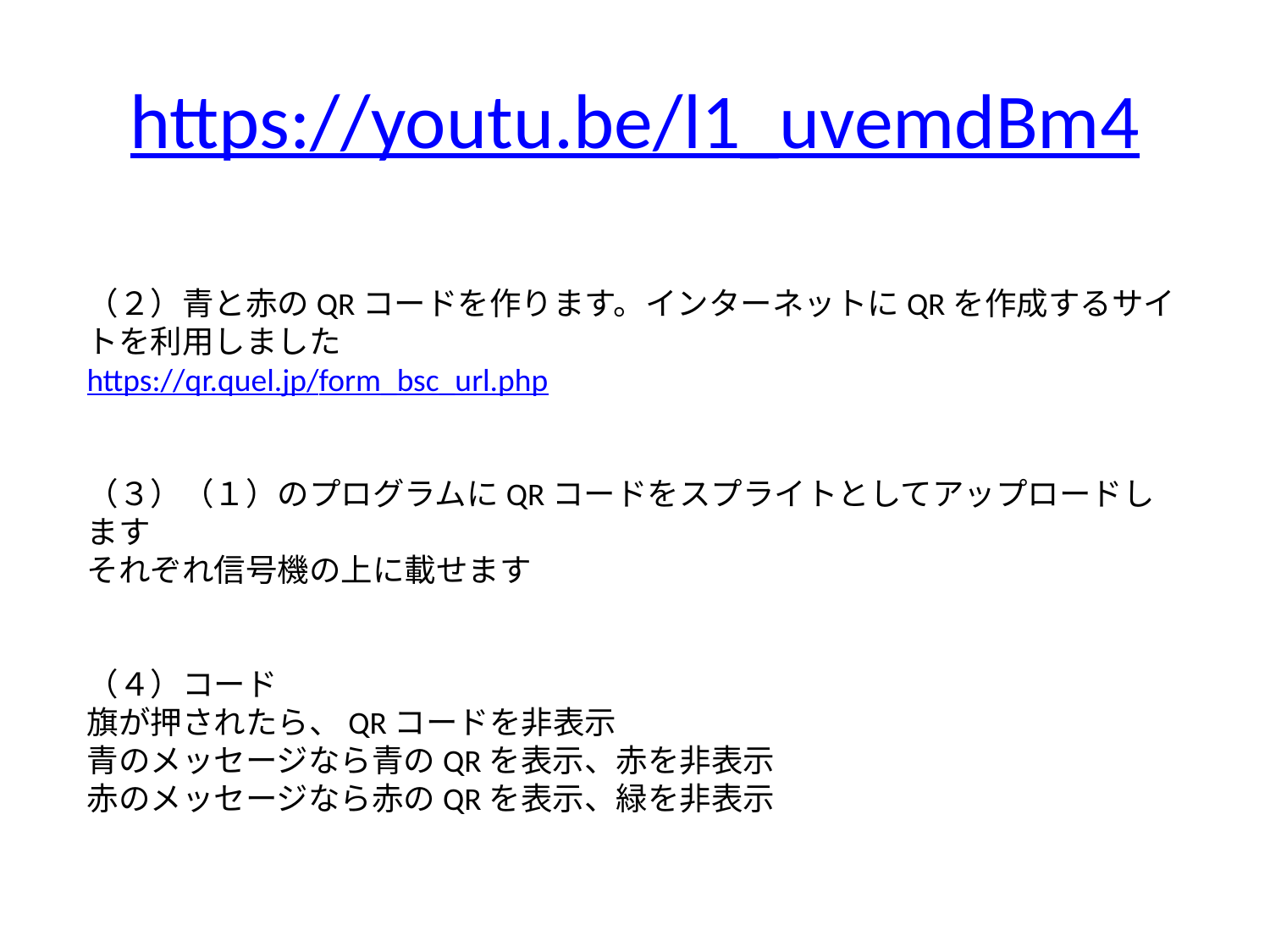

# https://youtu.be/l1_uvemdBm4
（２）青と赤のQRコードを作ります。インターネットにQRを作成するサイトを利用しました
https://qr.quel.jp/form_bsc_url.php

（３）（１）のプログラムにQRコードをスプライトとしてアップロードします
それぞれ信号機の上に載せます

（４）コード
旗が押されたら、QRコードを非表示
青のメッセージなら青のQRを表示、赤を非表示
赤のメッセージなら赤のQRを表示、緑を非表示